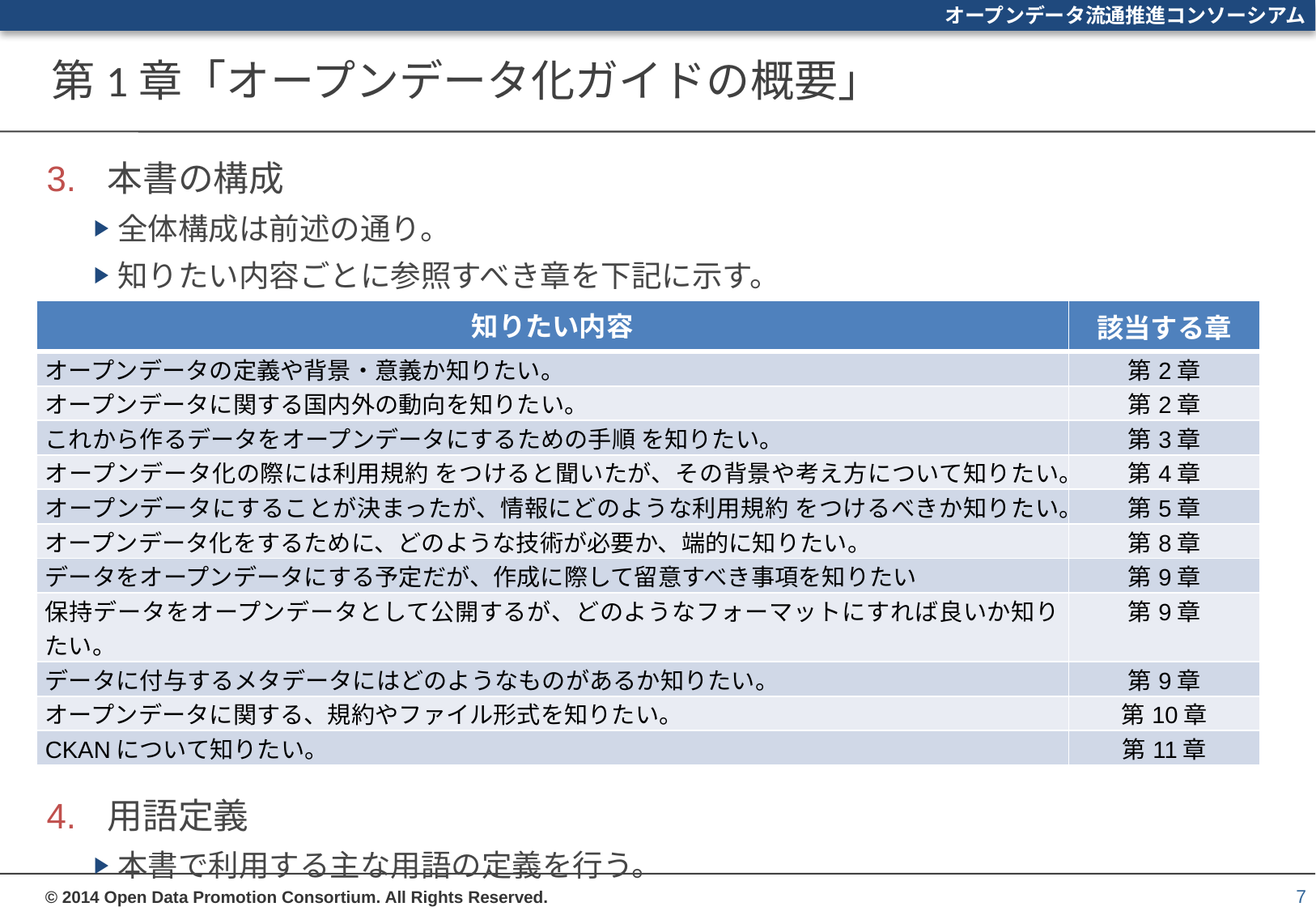

# 第1章「オープンデータ化ガイドの概要」
本書の構成
全体構成は前述の通り。
知りたい内容ごとに参照すべき章を下記に示す。

用語定義
本書で利用する主な用語の定義を行う。
| 知りたい内容 | 該当する章 |
| --- | --- |
| オープンデータの定義や背景・意義か知りたい。 | 第2章 |
| オープンデータに関する国内外の動向を知りたい。 | 第2章 |
| これから作るデータをオープンデータにするための手順 を知りたい。 | 第3章 |
| オープンデータ化の際には利用規約 をつけると聞いたが、その背景や考え方について知りたい。 | 第4章 |
| オープンデータにすることが決まったが、情報にどのような利用規約 をつけるべきか知りたい。 | 第5章 |
| オープンデータ化をするために、どのような技術が必要か、端的に知りたい。 | 第8章 |
| データをオープンデータにする予定だが、作成に際して留意すべき事項を知りたい | 第9章 |
| 保持データをオープンデータとして公開するが、どのようなフォーマットにすれば良いか知りたい。 | 第9章 |
| データに付与するメタデータにはどのようなものがあるか知りたい。 | 第9章 |
| オープンデータに関する、規約やファイル形式を知りたい。 | 第10章 |
| CKANについて知りたい。 | 第11章 |
7